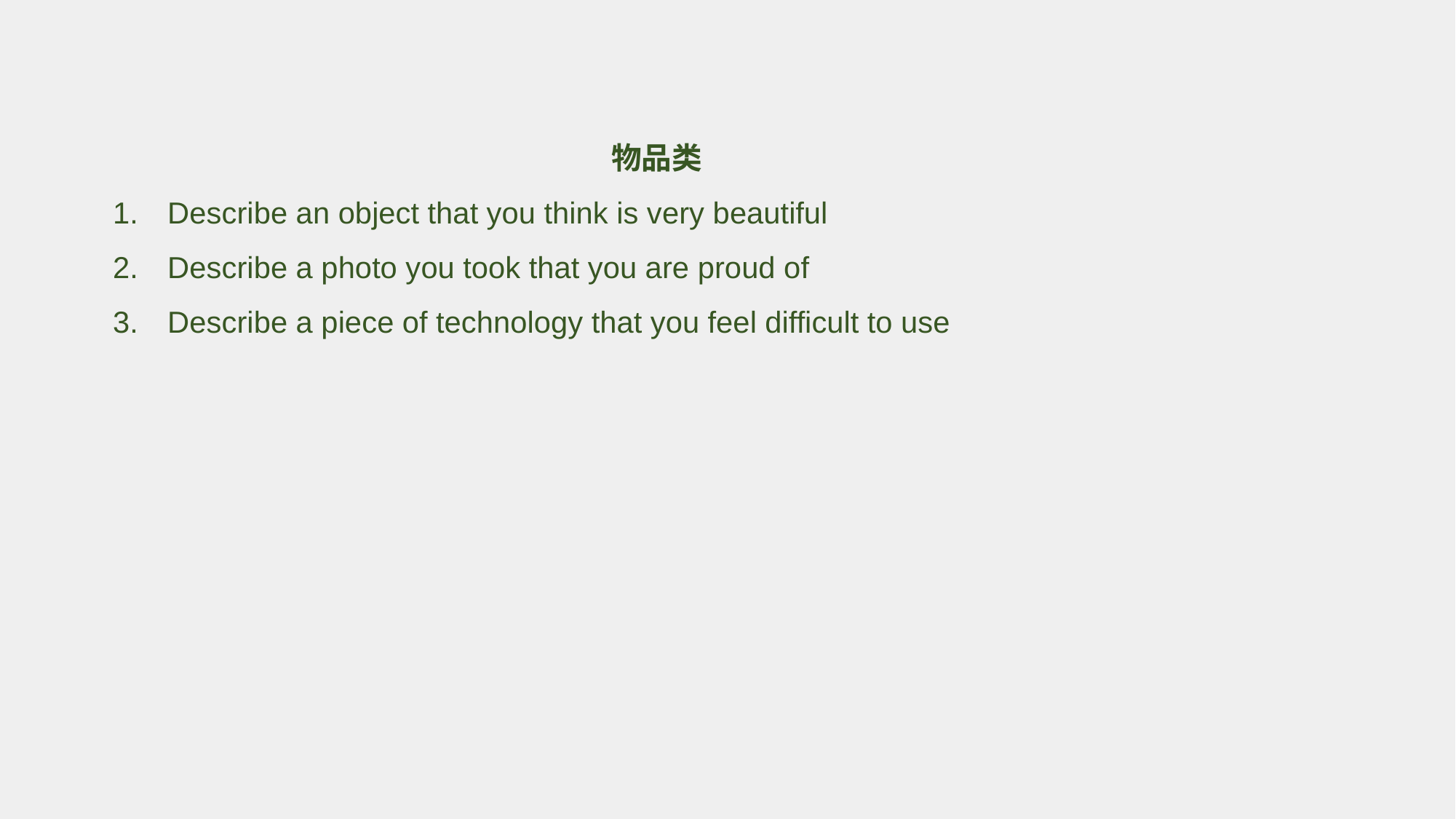

物品类
Describe an object that you think is very beautiful
Describe a photo you took that you are proud of
Describe a piece of technology that you feel difficult to use